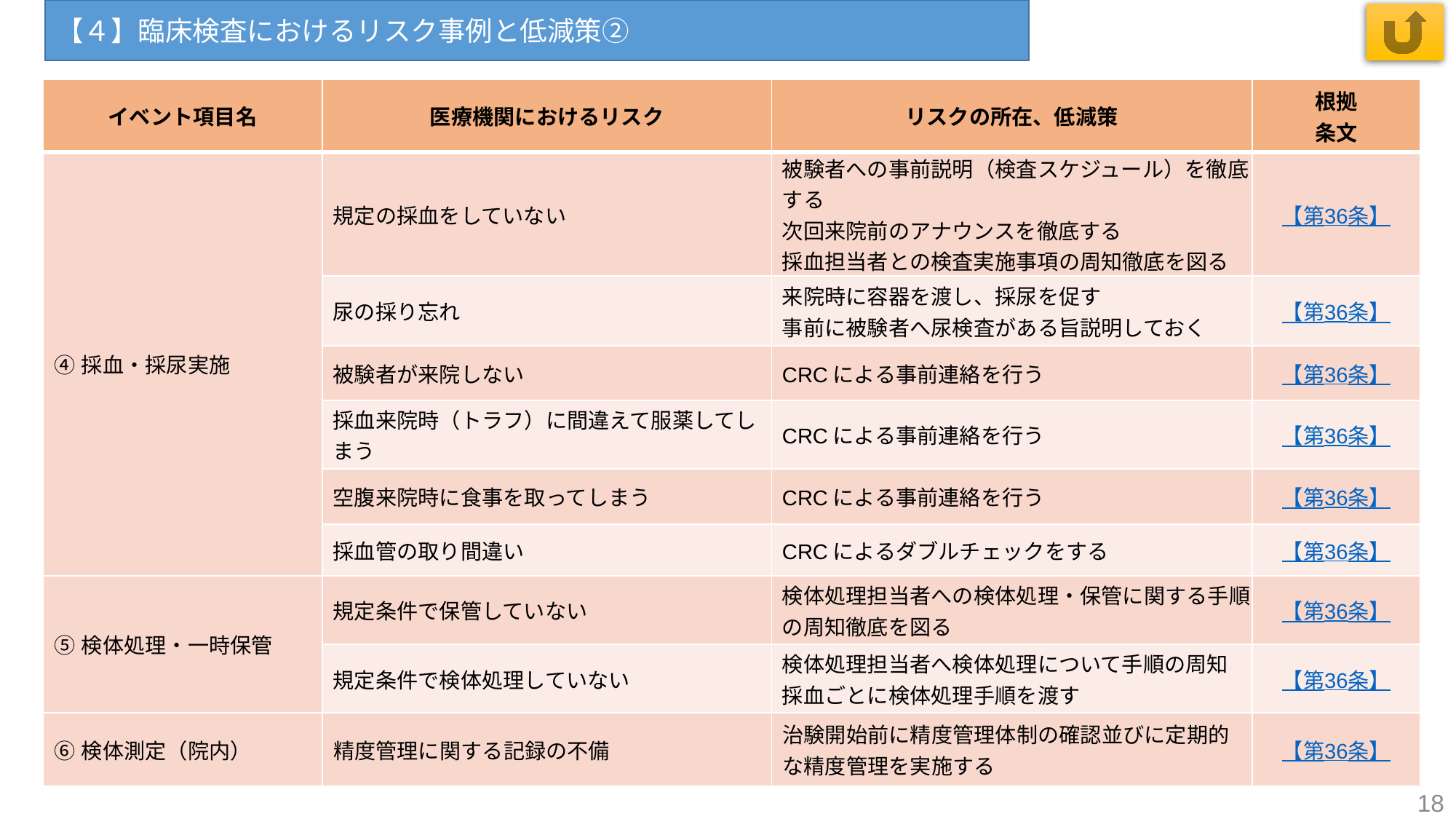

【４】臨床検査におけるリスク事例と低減策②

| イベント項目名 | 医療機関におけるリスク | リスクの所在、低減策 | 根拠 条文 |
| --- | --- | --- | --- |
| ④採血・採尿実施 | 規定の採血をしていない | 被験者への事前説明（検査スケジュール）を徹底する 次回来院前のアナウンスを徹底する 採血担当者との検査実施事項の周知徹底を図る | 【第36条】 |
|  | 尿の採り忘れ | 来院時に容器を渡し、採尿を促す 事前に被験者へ尿検査がある旨説明しておく | 【第36条】 |
|  | 被験者が来院しない | CRCによる事前連絡を行う | 【第36条】 |
|  | 採血来院時（トラフ）に間違えて服薬してしまう | CRCによる事前連絡を行う | 【第36条】 |
|  | 空腹来院時に食事を取ってしまう | CRCによる事前連絡を行う | 【第36条】 |
|  | 採血管の取り間違い | CRCによるダブルチェックをする | 【第36条】 |
| ⑤検体処理・一時保管 | 規定条件で保管していない | 検体処理担当者への検体処理・保管に関する手順の周知徹底を図る | 【第36条】 |
|  | 規定条件で検体処理していない | 検体処理担当者へ検体処理について手順の周知 採血ごとに検体処理手順を渡す | 【第36条】 |
| ⑥検体測定（院内） | 精度管理に関する記録の不備 | 治験開始前に精度管理体制の確認並びに定期的な精度管理を実施する | 【第36条】 |